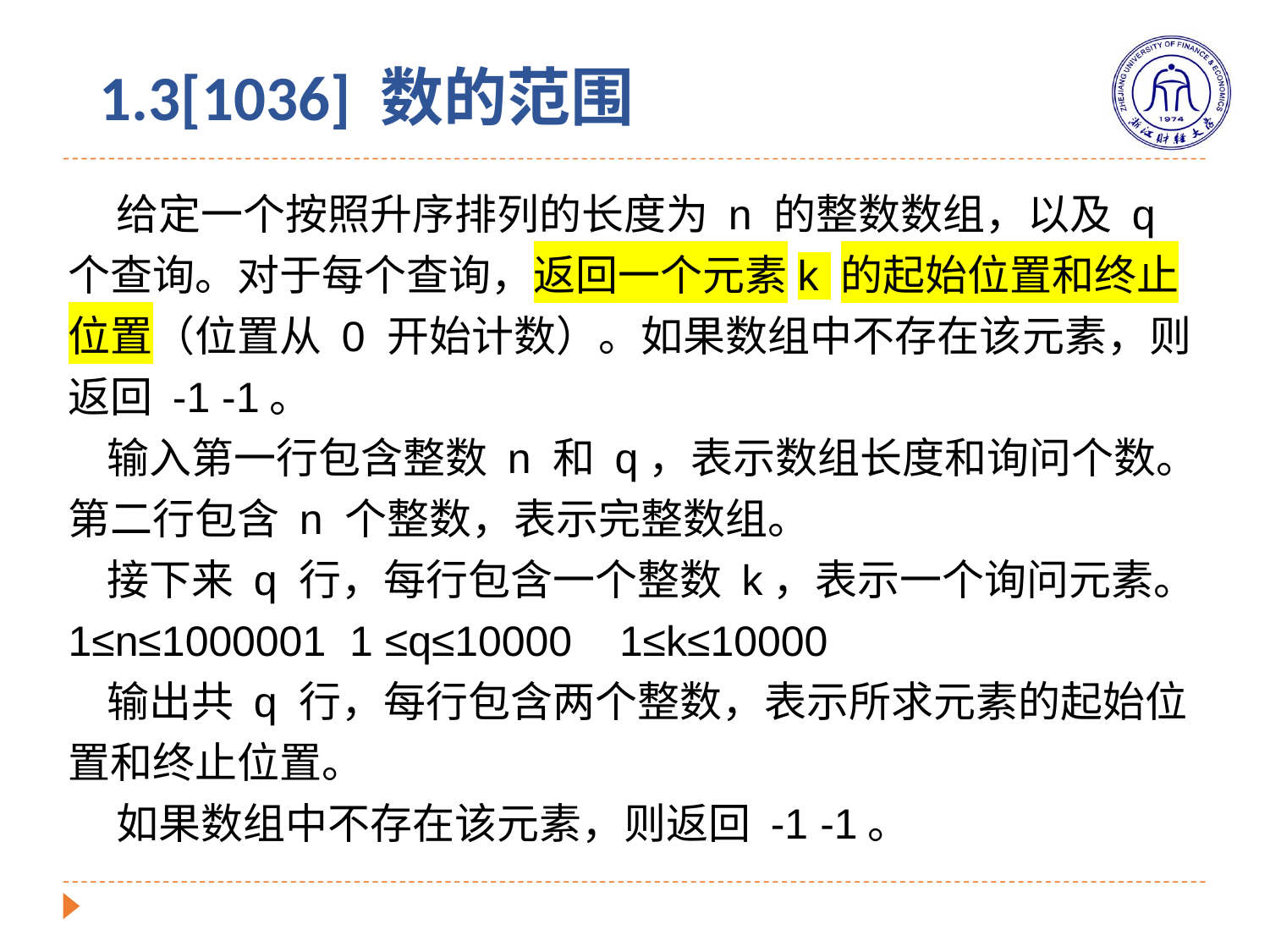

# 1.3[1036] 数的范围
    给定一个按照升序排列的长度为 n 的整数数组，以及 q 个查询。对于每个查询，返回一个元素k 的起始位置和终止位置（位置从 0 开始计数）。如果数组中不存在该元素，则返回 -1 -1。
   输入第一行包含整数 n 和 q，表示数组长度和询问个数。
第二行包含 n 个整数，表示完整数组。
   接下来 q 行，每行包含一个整数 k，表示一个询问元素。
1≤n≤1000001  1 ≤q≤10000    1≤k≤10000
   输出共 q 行，每行包含两个整数，表示所求元素的起始位置和终止位置。
    如果数组中不存在该元素，则返回 -1 -1。
17